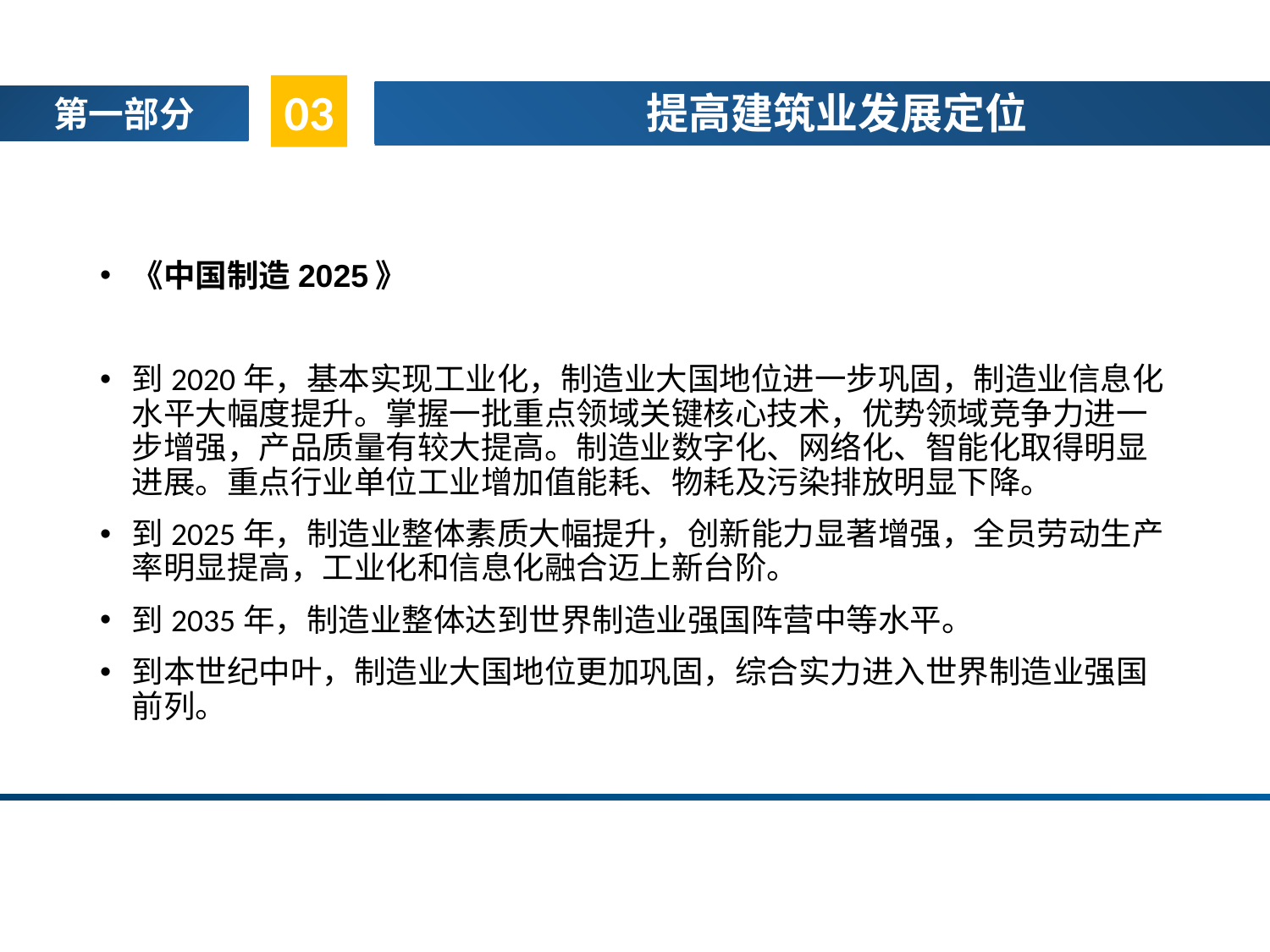

#
03
提高建筑业发展定位

第一部分
《中国制造2025》

到2020年，基本实现工业化，制造业大国地位进一步巩固，制造业信息化水平大幅度提升。掌握一批重点领域关键核心技术，优势领域竞争力进一步增强，产品质量有较大提高。制造业数字化、网络化、智能化取得明显进展。重点行业单位工业增加值能耗、物耗及污染排放明显下降。
到2025年，制造业整体素质大幅提升，创新能力显著增强，全员劳动生产率明显提高，工业化和信息化融合迈上新台阶。
到2035年，制造业整体达到世界制造业强国阵营中等水平。
到本世纪中叶，制造业大国地位更加巩固，综合实力进入世界制造业强国前列。